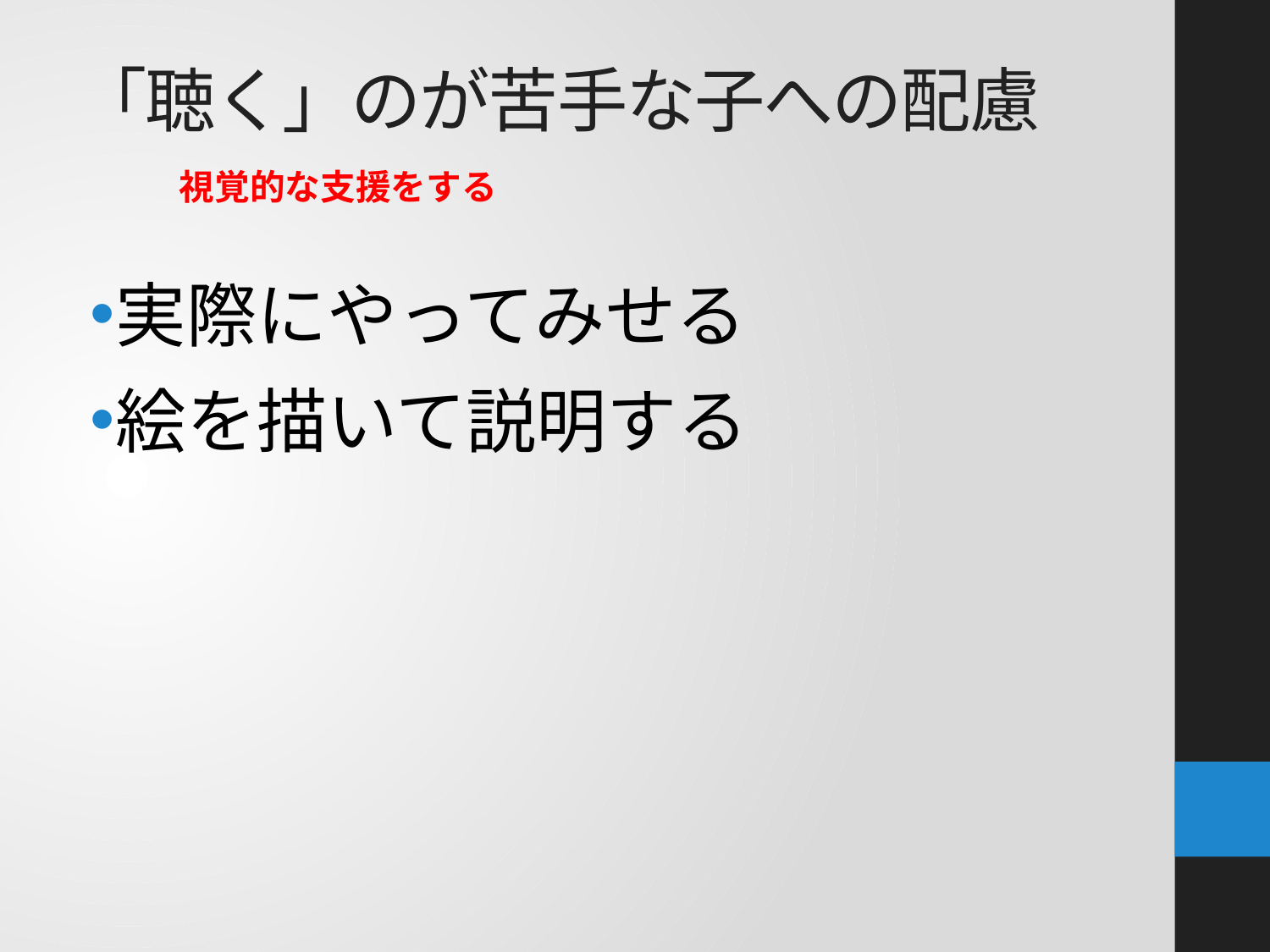

# 「聴く」のが苦手な子への配慮
視覚的な支援をする
実際にやってみせる
絵を描いて説明する